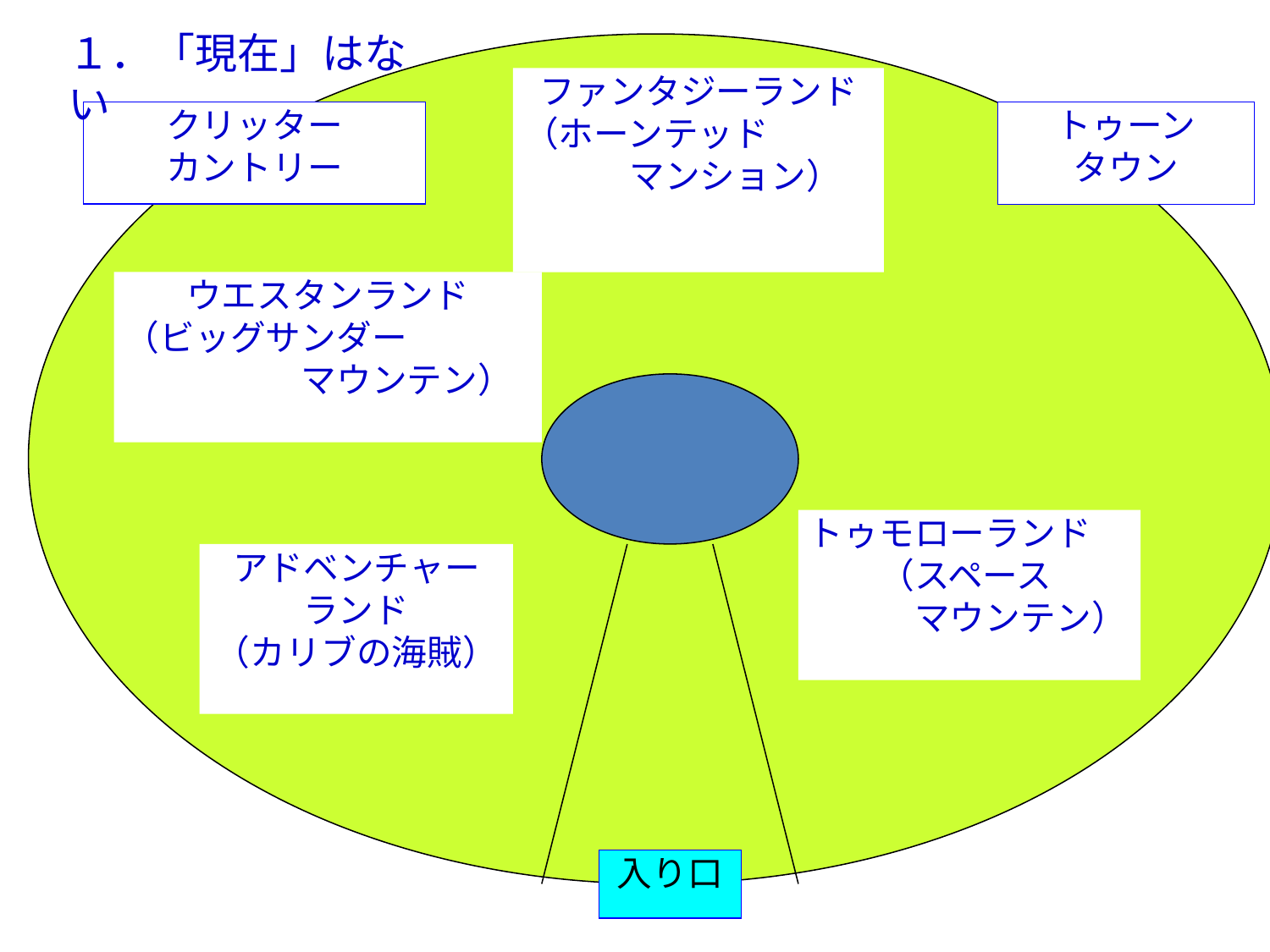

１．「現在」はない

ファンタジーランド
（ホーンテッド
　　　マンション）
クリッター
カントリー
トゥーン
タウン

ウエスタンランド
（ビッグサンダー
　　　　　マウンテン）

トゥモローランド　　　（スペース
　　　マウンテン）
アドベンチャー
ランド
（カリブの海賊）

入り口